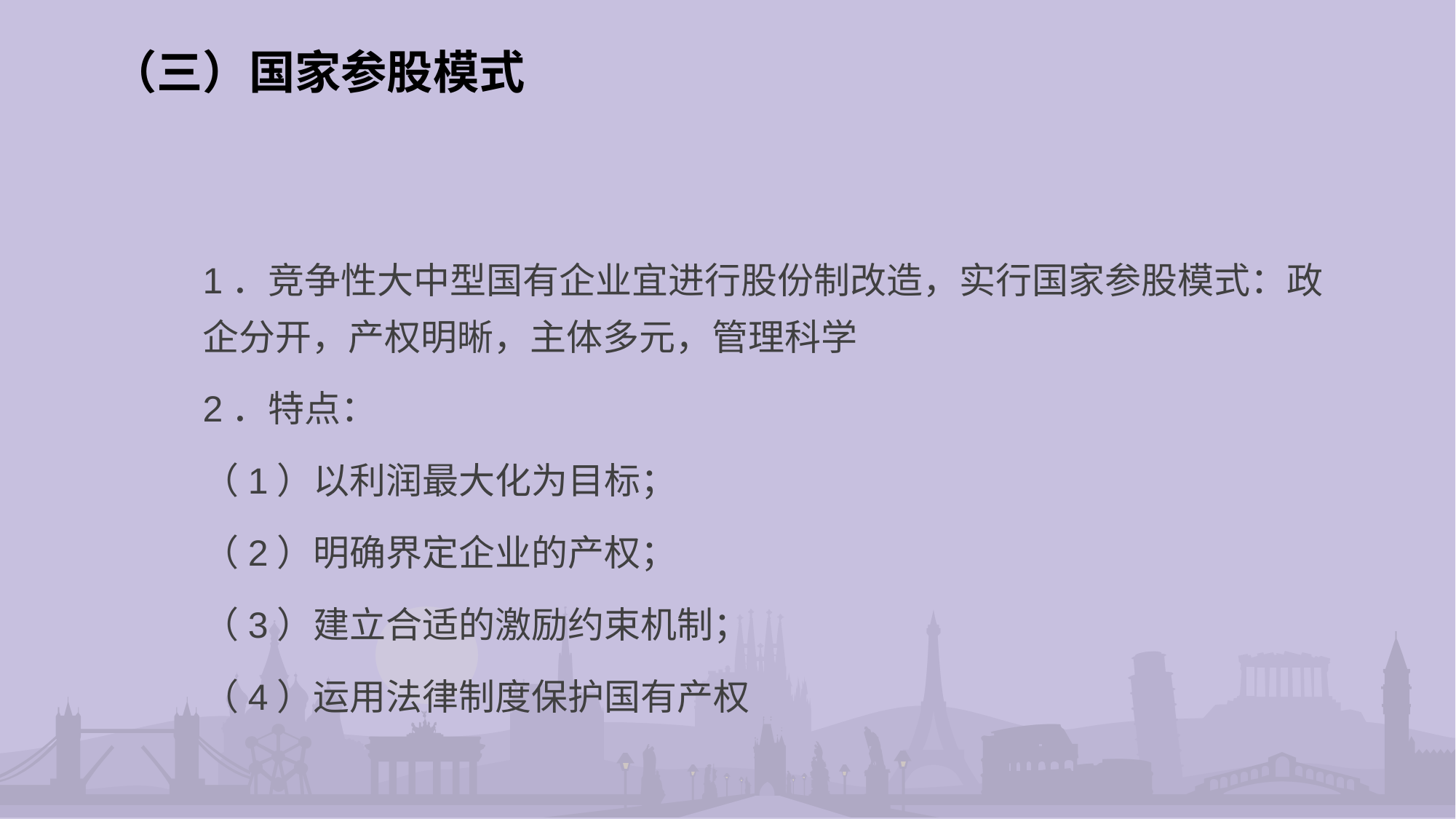

# （三）国家参股模式
1．竞争性大中型国有企业宜进行股份制改造，实行国家参股模式：政企分开，产权明晰，主体多元，管理科学
2．特点：
（1）以利润最大化为目标；
（2）明确界定企业的产权；
（3）建立合适的激励约束机制；
（4）运用法律制度保护国有产权